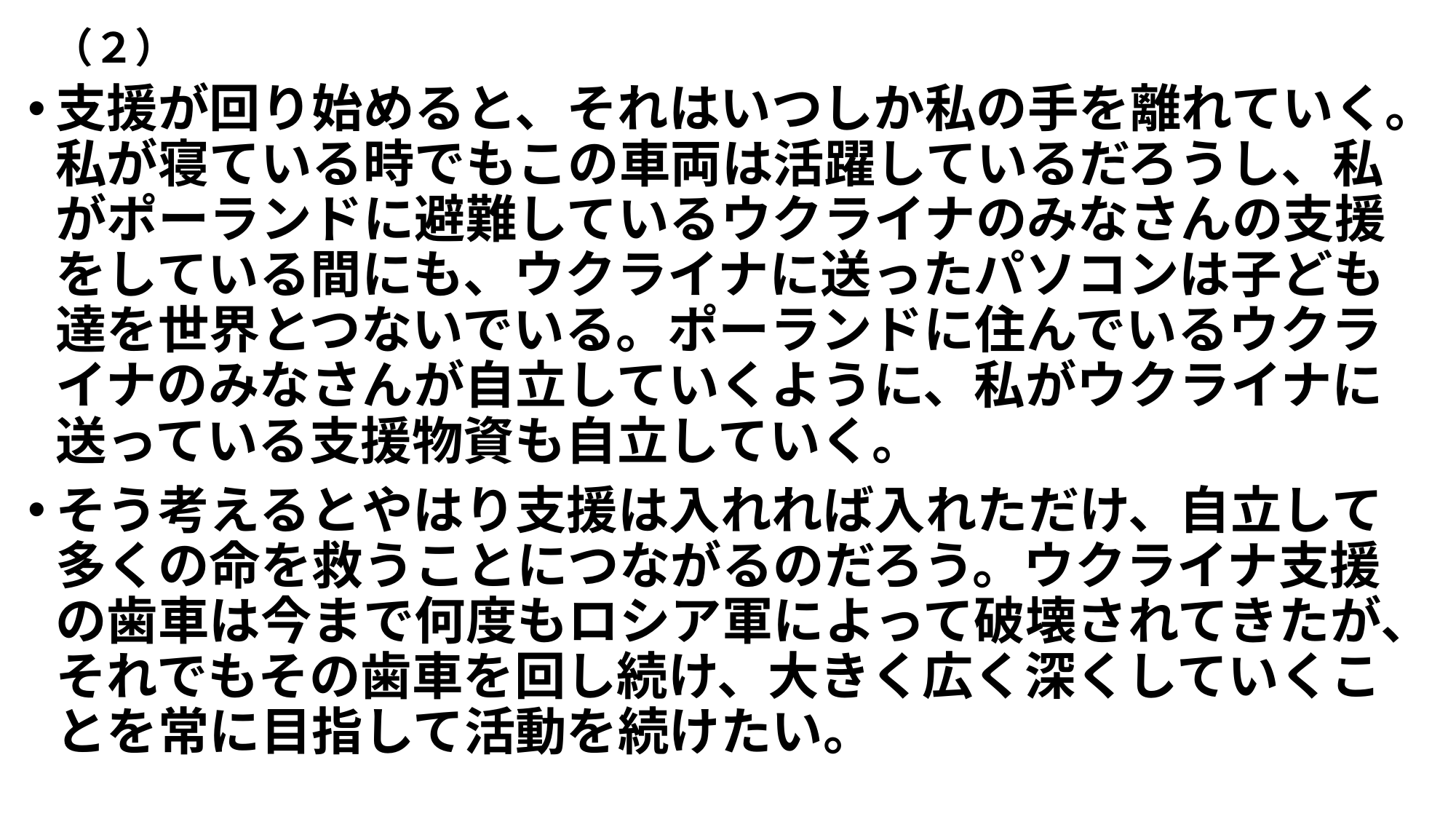

# （２）
支援が回り始めると、それはいつしか私の手を離れていく。私が寝ている時でもこの車両は活躍しているだろうし、私がポーランドに避難しているウクライナのみなさんの支援をしている間にも、ウクライナに送ったパソコンは子ども達を世界とつないでいる。ポーランドに住んでいるウクライナのみなさんが自立していくように、私がウクライナに送っている支援物資も自立していく。
そう考えるとやはり支援は入れれば入れただけ、自立して多くの命を救うことにつながるのだろう。ウクライナ支援の歯車は今まで何度もロシア軍によって破壊されてきたが、それでもその歯車を回し続け、大きく広く深くしていくことを常に目指して活動を続けたい。